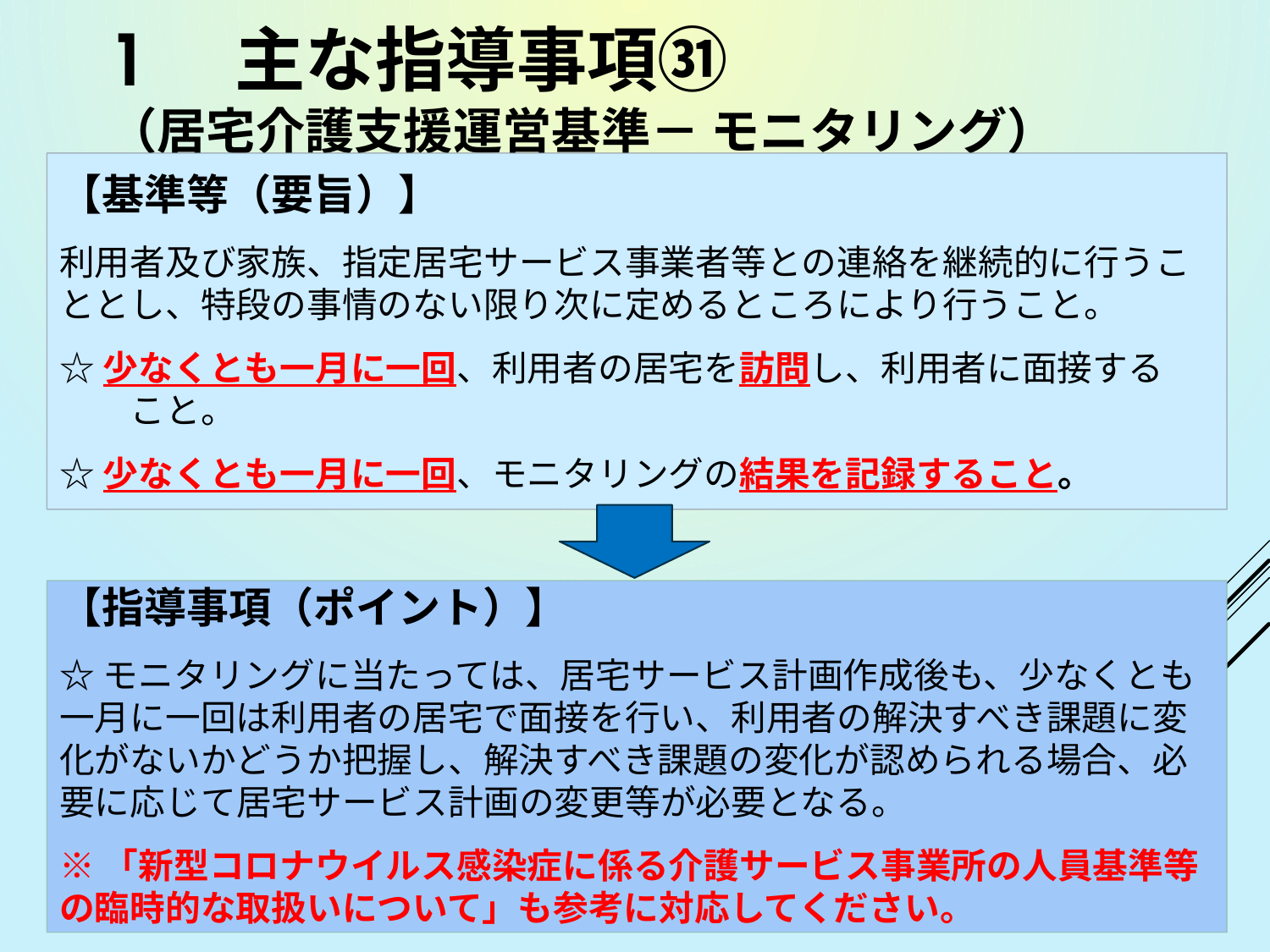

# 1　主な指導事項㉛ （居宅介護支援運営基準－ モニタリング）
【基準等（要旨）】
利用者及び家族、指定居宅サービス事業者等との連絡を継続的に行うこととし、特段の事情のない限り次に定めるところにより行うこと。
☆少なくとも一月に一回、利用者の居宅を訪問し、利用者に面接する　　　こと。
☆少なくとも一月に一回、モニタリングの結果を記録すること。

【指導事項（ポイント）】
☆モニタリングに当たっては、居宅サービス計画作成後も、少なくとも一月に一回は利用者の居宅で面接を行い、利用者の解決すべき課題に変化がないかどうか把握し、解決すべき課題の変化が認められる場合、必要に応じて居宅サービス計画の変更等が必要となる。
※「新型コロナウイルス感染症に係る介護サービス事業所の人員基準等の臨時的な取扱いについて」も参考に対応してください。

35